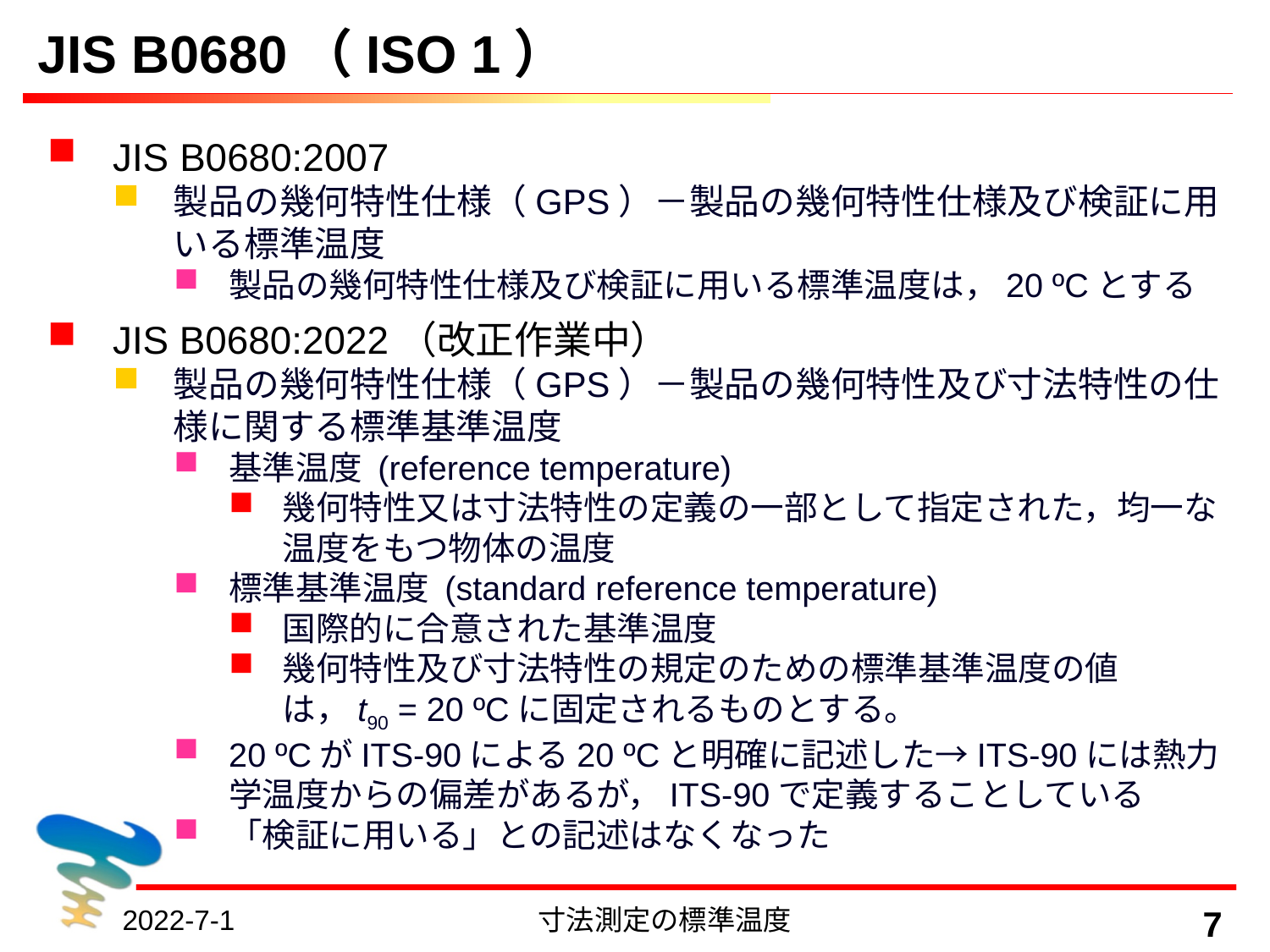

# JIS B0680（ISO 1）
JIS B0680:2007
製品の幾何特性仕様（GPS）－製品の幾何特性仕様及び検証に用いる標準温度
製品の幾何特性仕様及び検証に用いる標準温度は，20 ºCとする
JIS B0680:2022（改正作業中）
製品の幾何特性仕様（GPS）－製品の幾何特性及び寸法特性の仕様に関する標準基準温度
基準温度 (reference temperature)
幾何特性又は寸法特性の定義の一部として指定された，均一な温度をもつ物体の温度
標準基準温度 (standard reference temperature)
国際的に合意された基準温度
幾何特性及び寸法特性の規定のための標準基準温度の値は，t90 = 20 ºCに固定されるものとする。
20 ºCがITS-90による20 ºCと明確に記述した→ITS-90には熱力学温度からの偏差があるが，ITS-90で定義することしている
「検証に用いる」との記述はなくなった

2022-7-1
寸法測定の標準温度
7